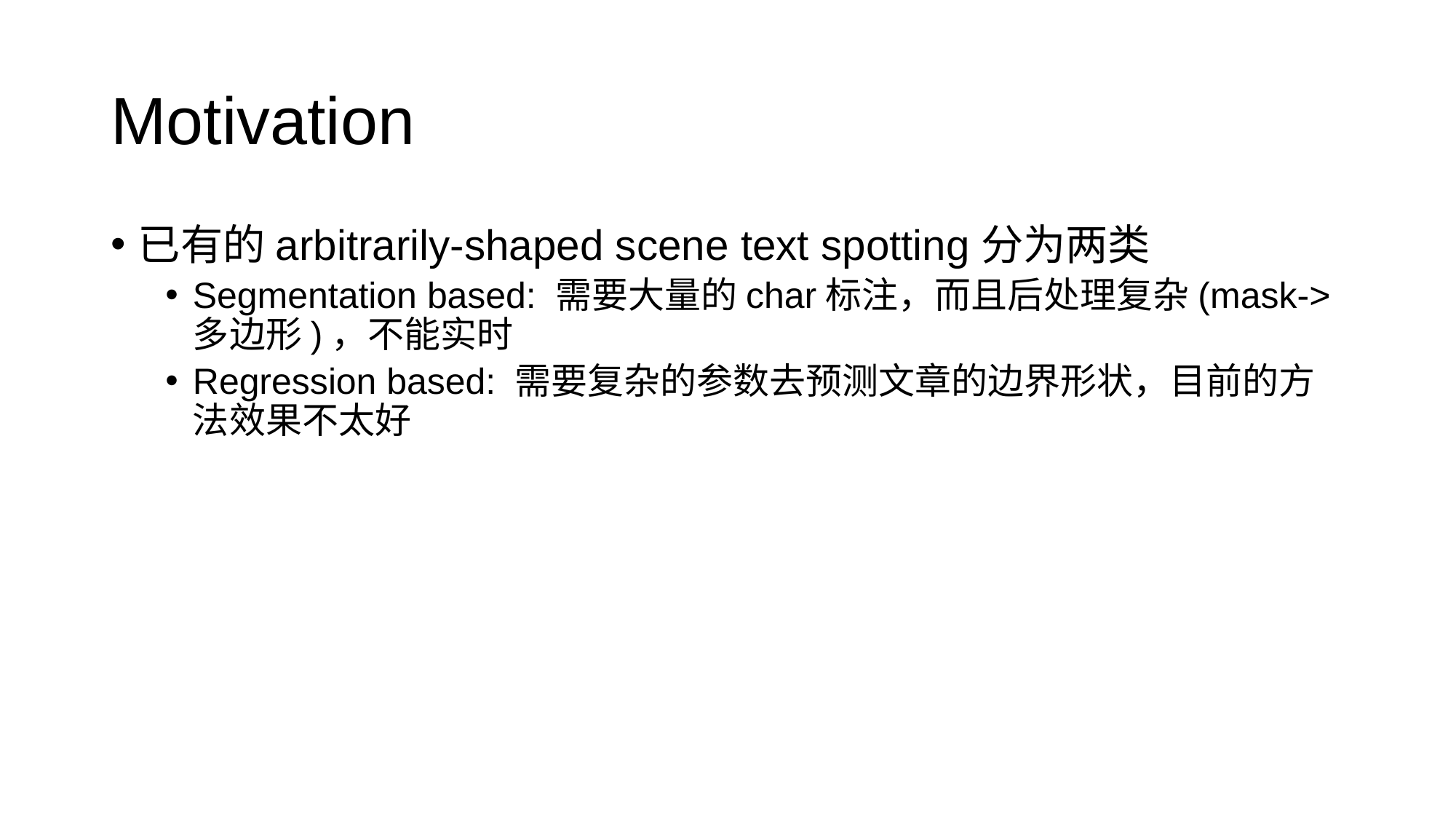

# Motivation
已有的arbitrarily-shaped scene text spotting分为两类
Segmentation based: 需要大量的char标注，而且后处理复杂(mask->多边形)，不能实时
Regression based: 需要复杂的参数去预测文章的边界形状，目前的方法效果不太好